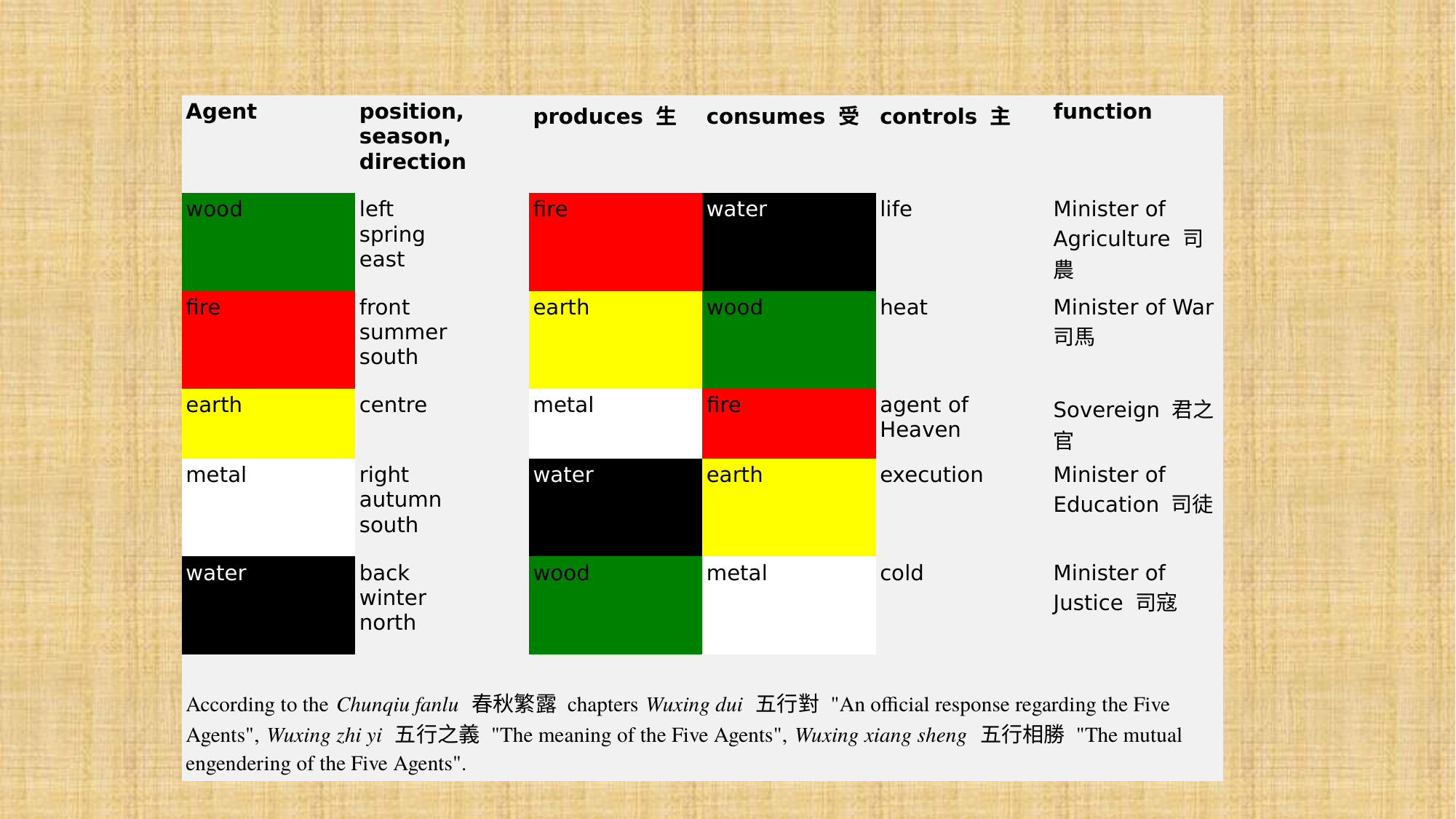

| Agent | position, season, direction | produces 生 | consumes 受 | controls 主 | function |
| --- | --- | --- | --- | --- | --- |
| wood | left spring east | fire | water | life | Minister of Agriculture 司農 |
| fire | front summer south | earth | wood | heat | Minister of War 司馬 |
| earth | centre | metal | fire | agent of Heaven | Sovereign 君之官 |
| metal | right autumn south | water | earth | execution | Minister of Education 司徒 |
| water | back winter north | wood | metal | cold | Minister of Justice 司寇 |
| According to the Chunqiu fanlu 春秋繁露 chapters Wuxing dui 五行對 "An official response regarding the Five Agents", Wuxing zhi yi 五行之義 "The meaning of the Five Agents", Wuxing xiang sheng 五行相勝 "The mutual engendering of the Five Agents". |  |  |  |  |  |